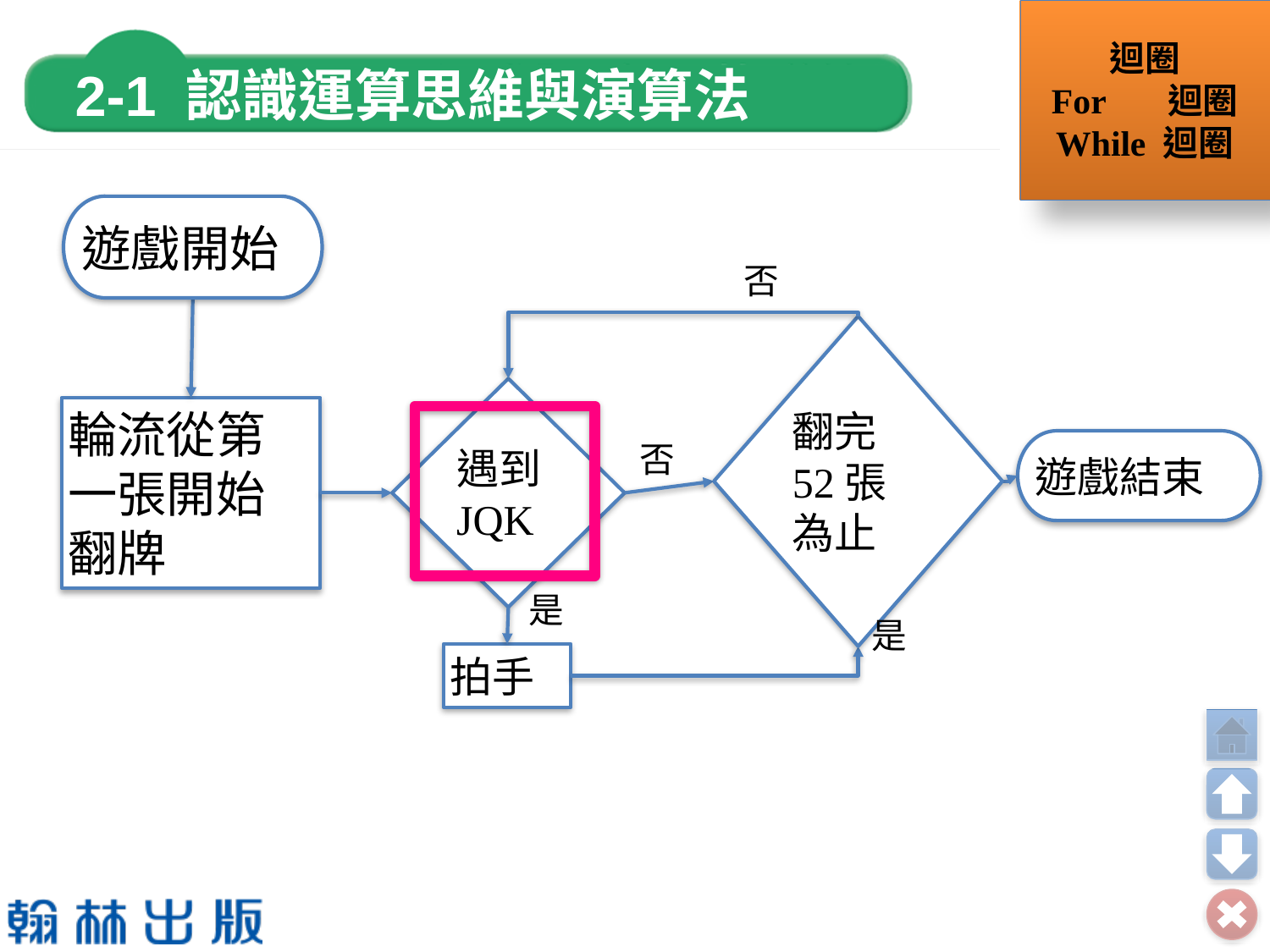

迴圈
For      迴圈
While 迴圈
遊戲開始
否
翻完52張為止
遇到JQK
輪流從第一張開始翻牌

遊戲結束
否
是
是
拍手